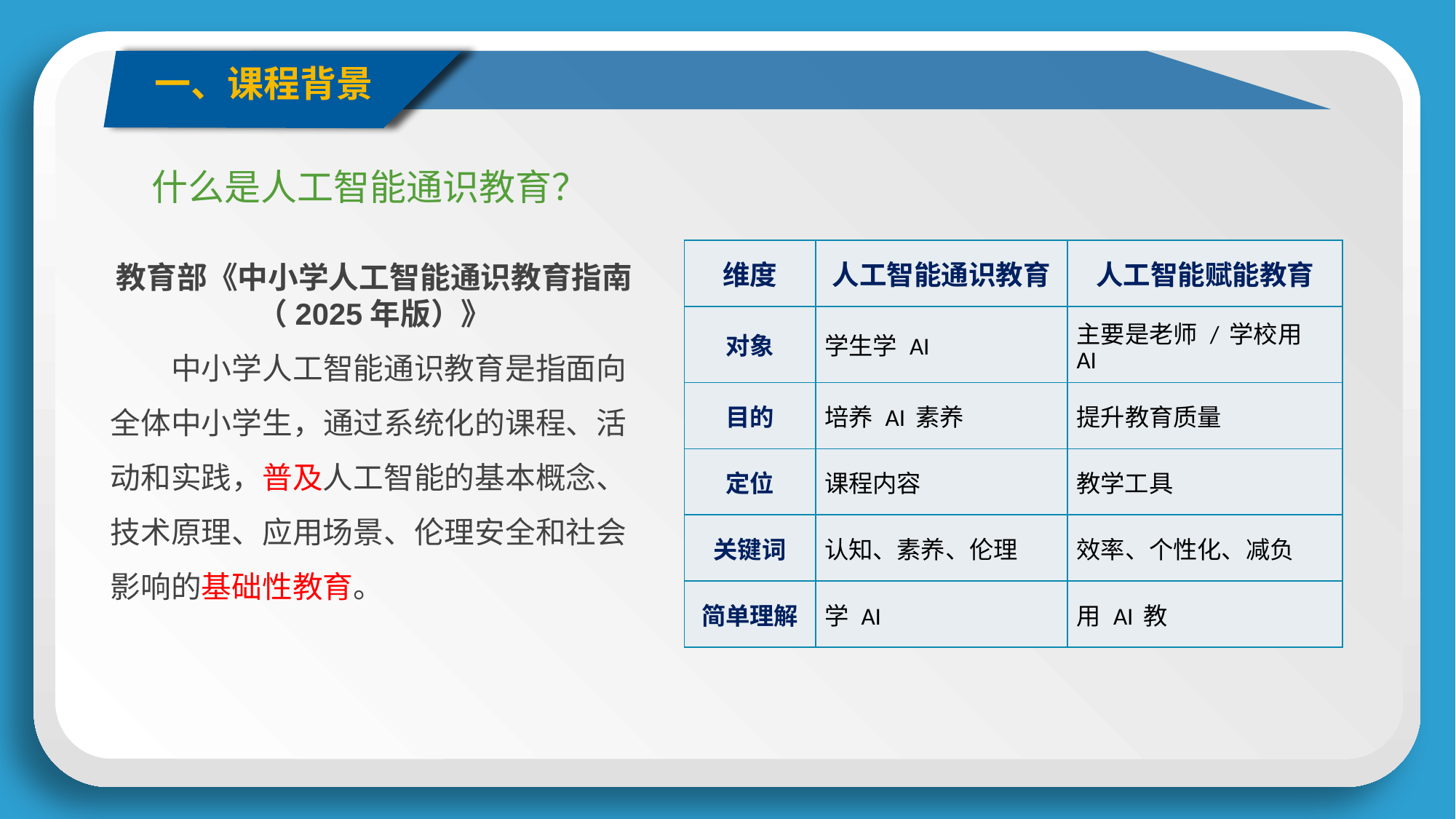

一、课程背景
什么是人工智能通识教育？
| 维度 | 人工智能通识教育 | 人工智能赋能教育 |
| --- | --- | --- |
| 对象 | 学生学 AI | 主要是老师 / 学校用 AI |
| 目的 | 培养 AI 素养 | 提升教育质量 |
| 定位 | 课程内容 | 教学工具 |
| 关键词 | 认知、素养、伦理 | 效率、个性化、减负 |
| 简单理解 | 学 AI | 用 AI 教 |
教育部《中小学人工智能通识教育指南（2025年版）》
　　中小学人工智能通识教育是指面向全体中小学生，通过系统化的课程、活动和实践，普及人工智能的基本概念、技术原理、应用场景、伦理安全和社会影响的基础性教育。